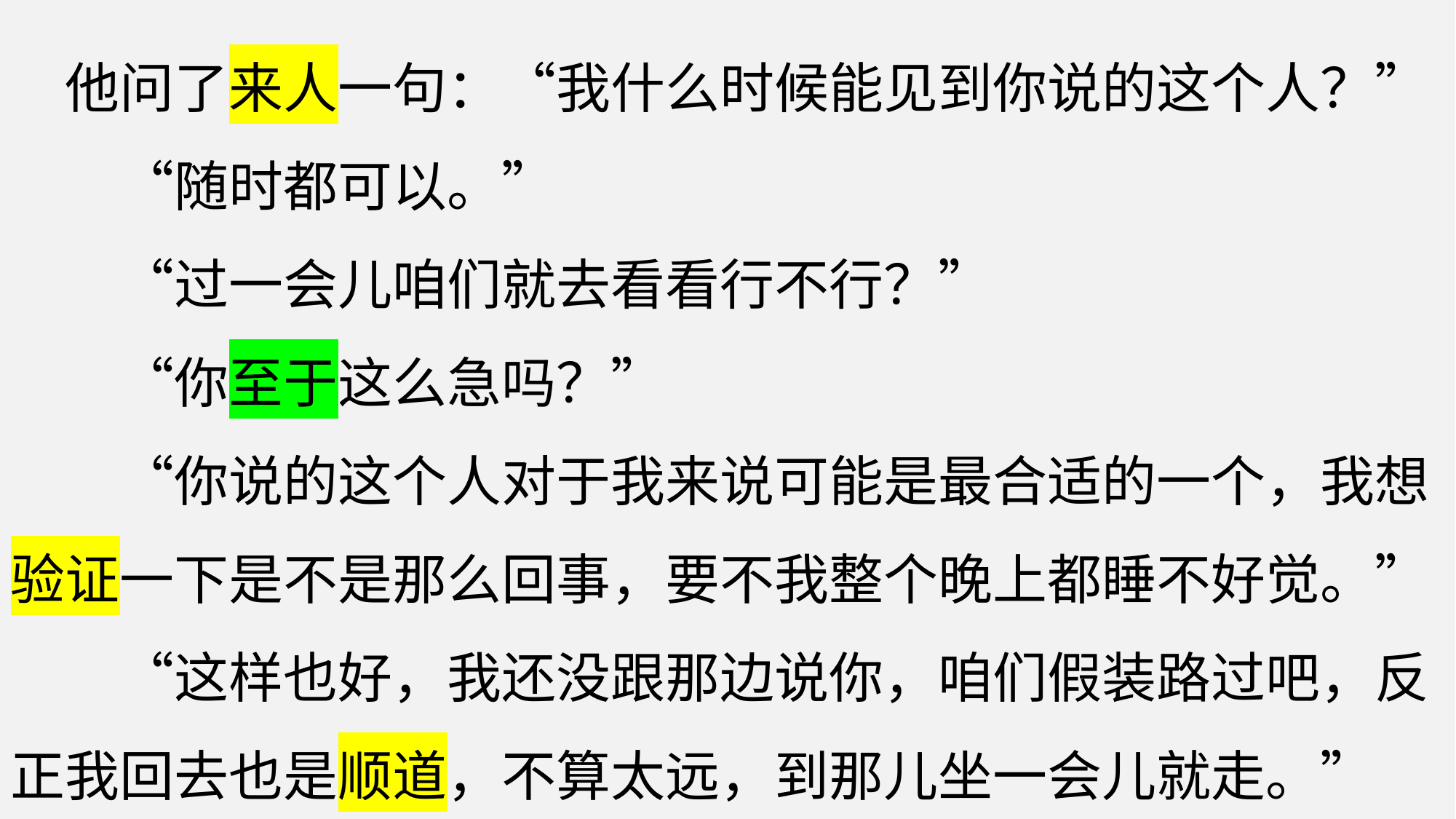

他问了来人一句：“我什么时候能见到你说的这个人？”
　　“随时都可以。”
　　“过一会儿咱们就去看看行不行？”
　　“你至于这么急吗？”
　　“你说的这个人对于我来说可能是最合适的一个，我想验证一下是不是那么回事，要不我整个晚上都睡不好觉。”
　　“这样也好，我还没跟那边说你，咱们假装路过吧，反正我回去也是顺道，不算太远，到那儿坐一会儿就走。”